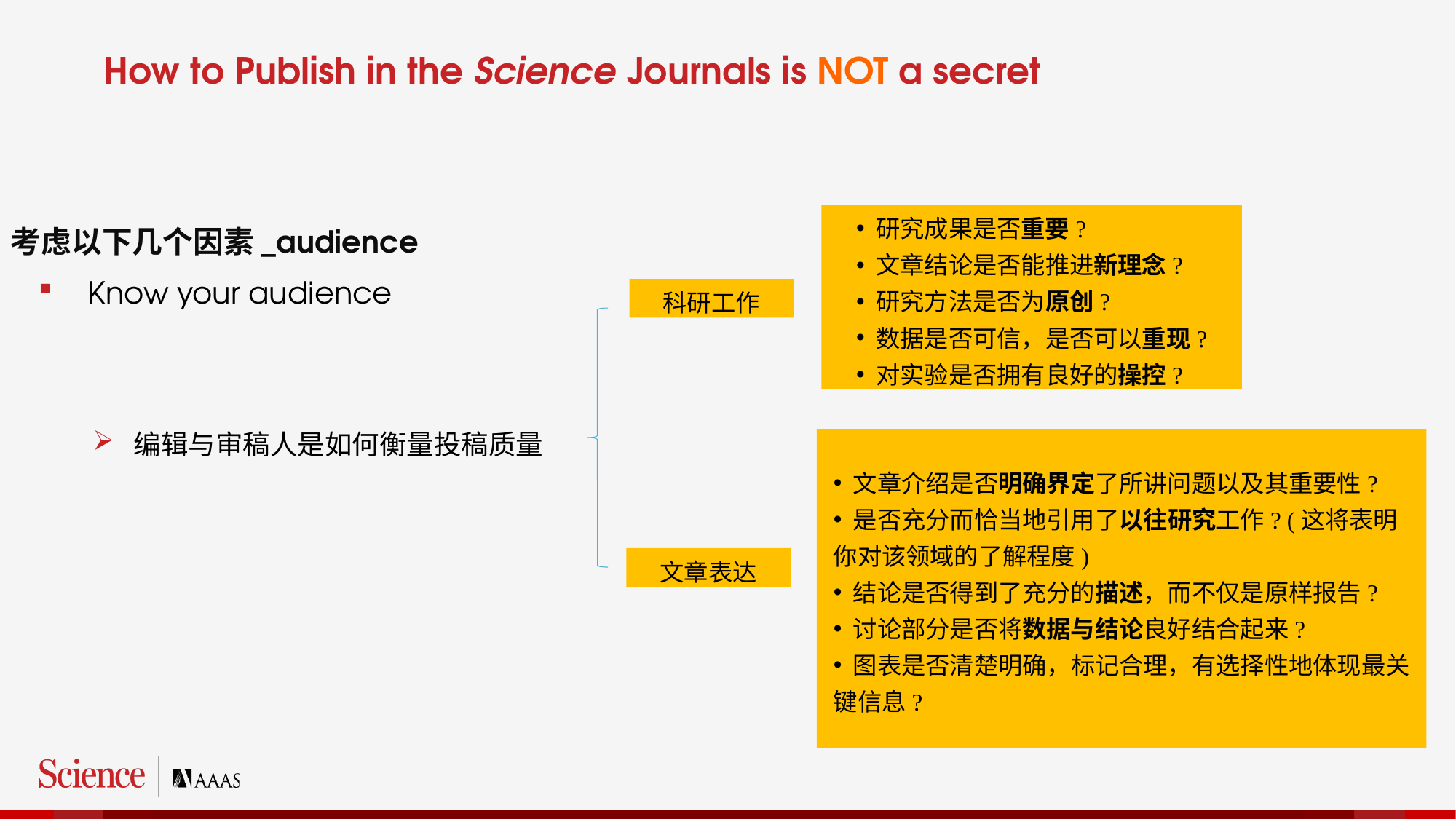

How to Publish in the Science Journals is NOT a secret

考虑以下几个因素_audience
 Know your audience

编辑与审稿人是如何衡量投稿质量

 研究成果是否重要?
 文章结论是否能推进新理念?
 研究方法是否为原创?
 数据是否可信，是否可以重现?
 对实验是否拥有良好的操控?
科研工作

 文章介绍是否明确界定了所讲问题以及其重要性?
 是否充分而恰当地引用了以往研究工作? (这将表明你对该领域的了解程度)
 结论是否得到了充分的描述，而不仅是原样报告?
 讨论部分是否将数据与结论良好结合起来?
 图表是否清楚明确，标记合理，有选择性地体现最关键信息?
文章表达